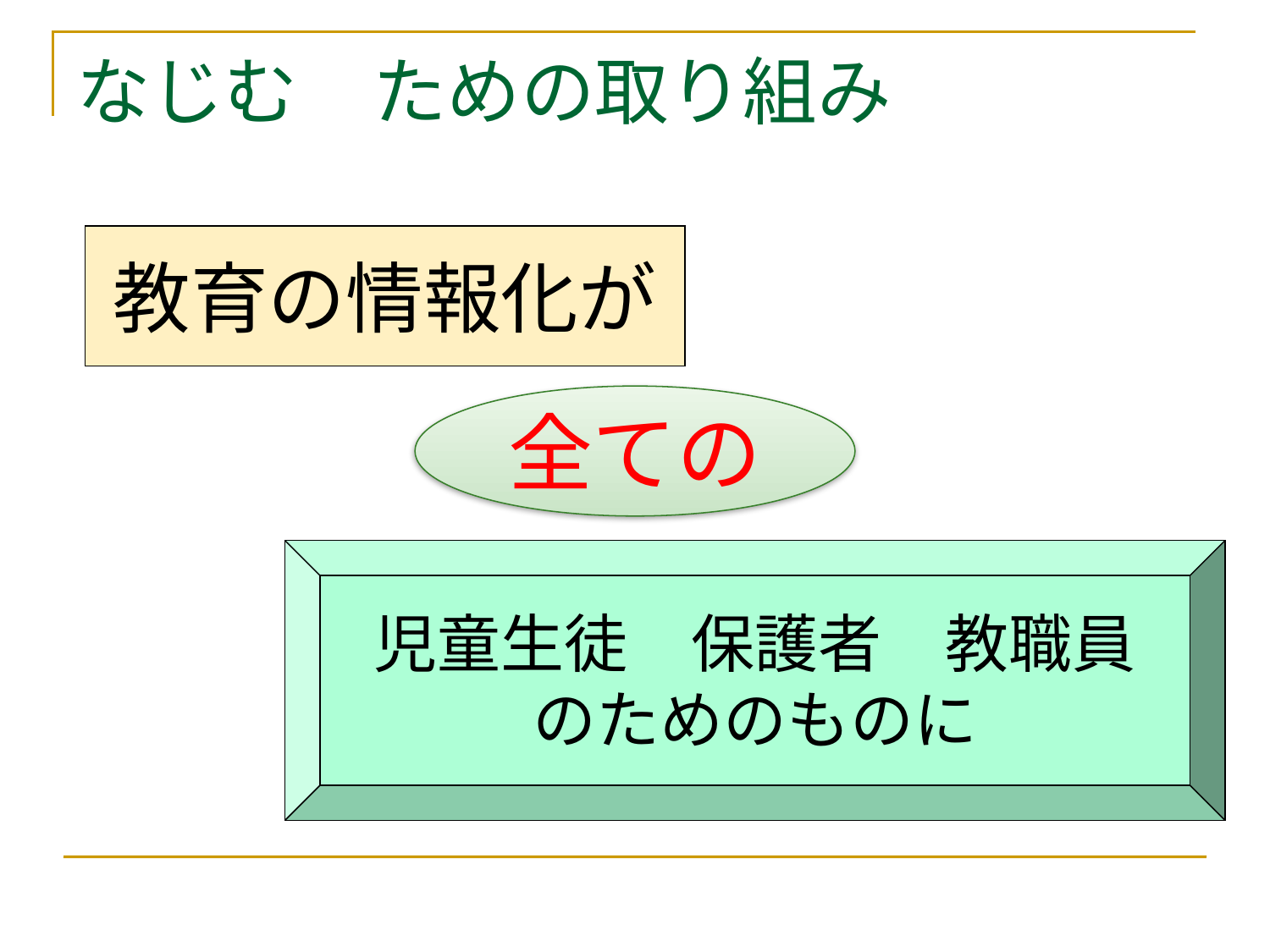

# なじむ　ための取り組み
教育の情報化が
全ての
児童生徒　保護者　教職員
のためのものに